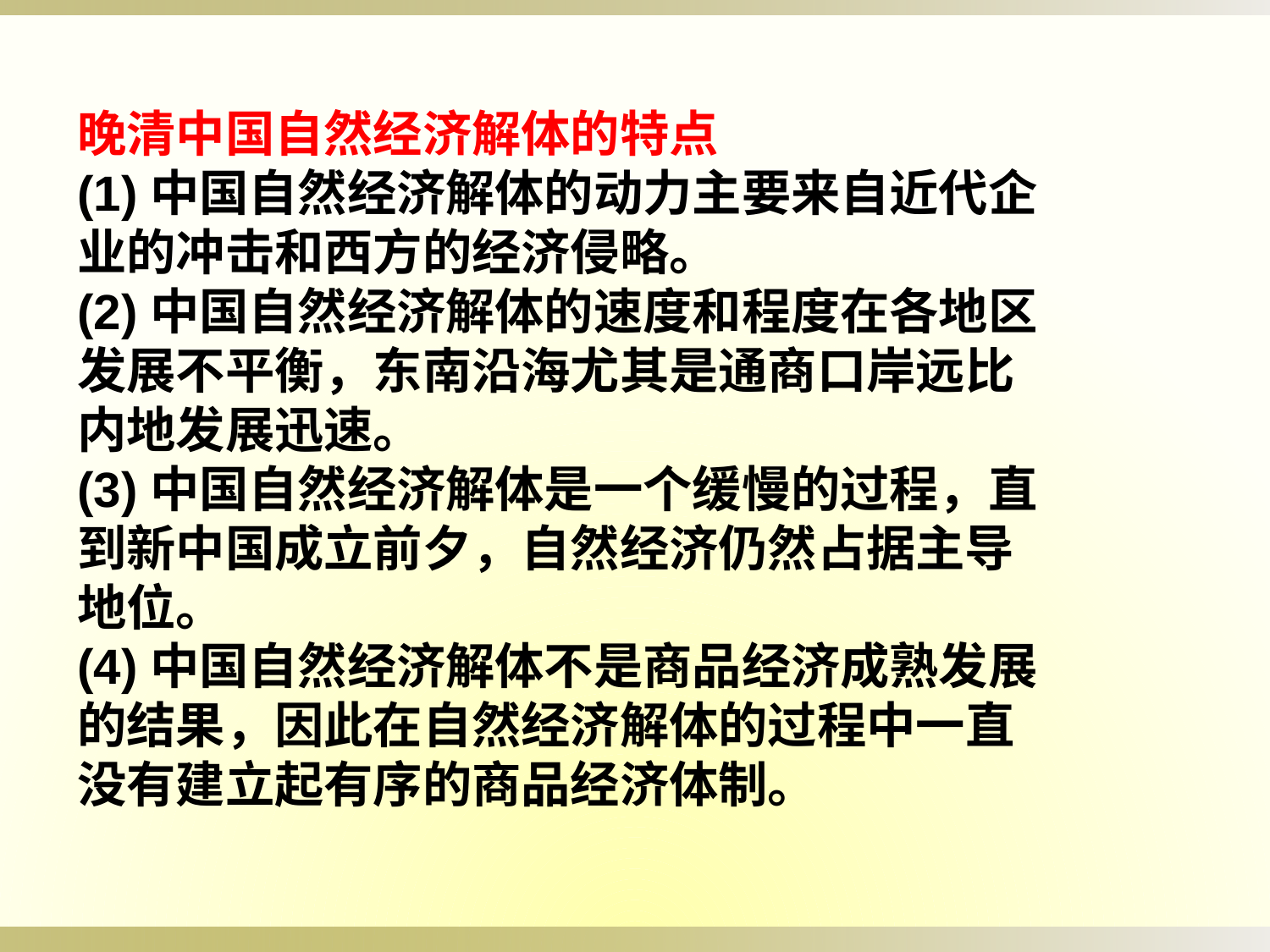

晚清中国自然经济解体的特点
(1)中国自然经济解体的动力主要来自近代企业的冲击和西方的经济侵略。
(2)中国自然经济解体的速度和程度在各地区发展不平衡，东南沿海尤其是通商口岸远比内地发展迅速。
(3)中国自然经济解体是一个缓慢的过程，直到新中国成立前夕，自然经济仍然占据主导地位。
(4)中国自然经济解体不是商品经济成熟发展的结果，因此在自然经济解体的过程中一直没有建立起有序的商品经济体制。